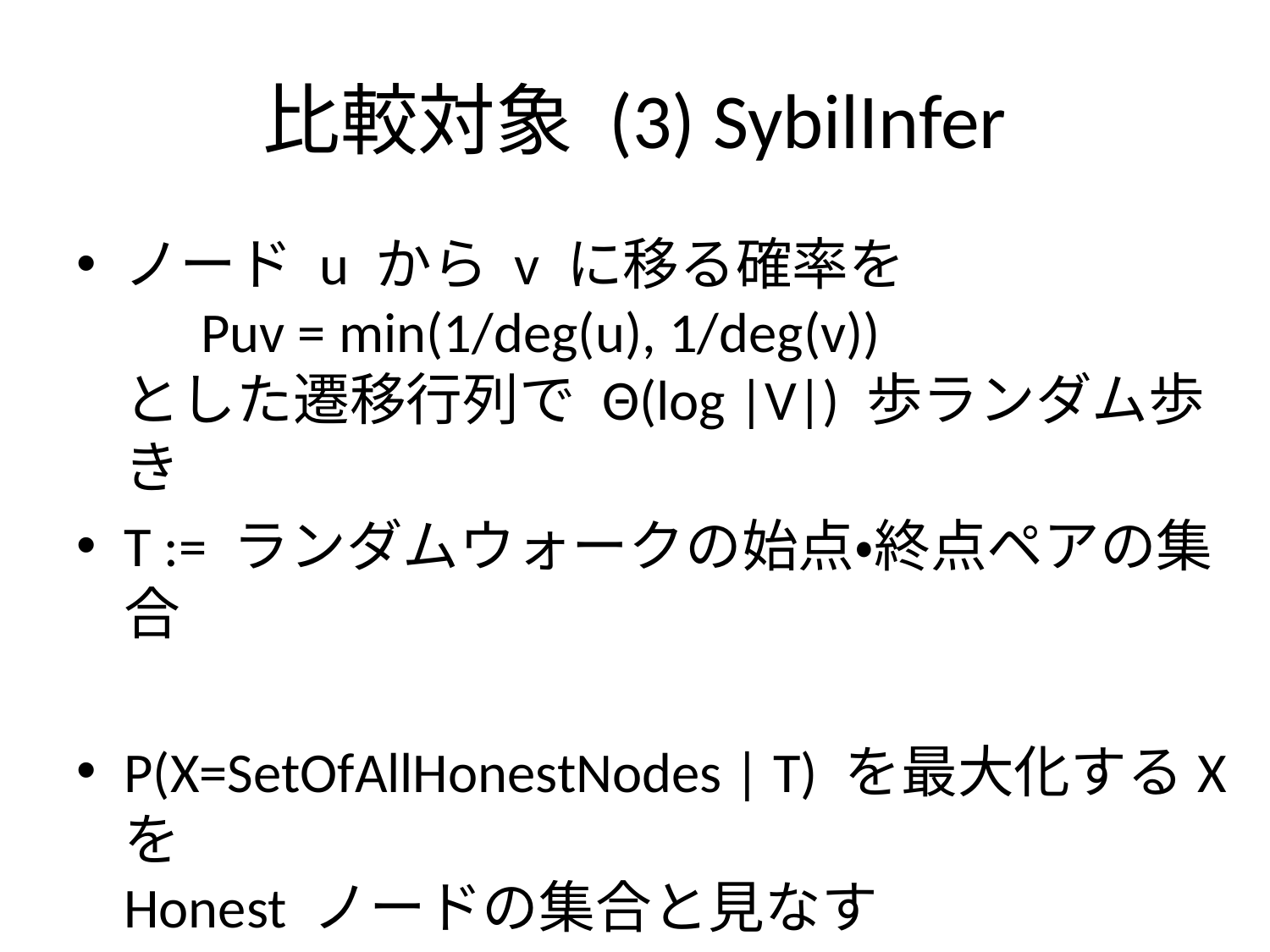

# 比較対象 (3) SybilInfer
ノード u から v に移る確率を
     Puv = min(1/deg(u), 1/deg(v))
とした遷移行列で Θ(log |V|) 歩ランダム歩き
T := ランダムウォークの始点・終点ペアの集合

P(X=SetOfAllHonestNodes | T) を最大化するXを
Honest ノードの集合と見なす
焼きなまし